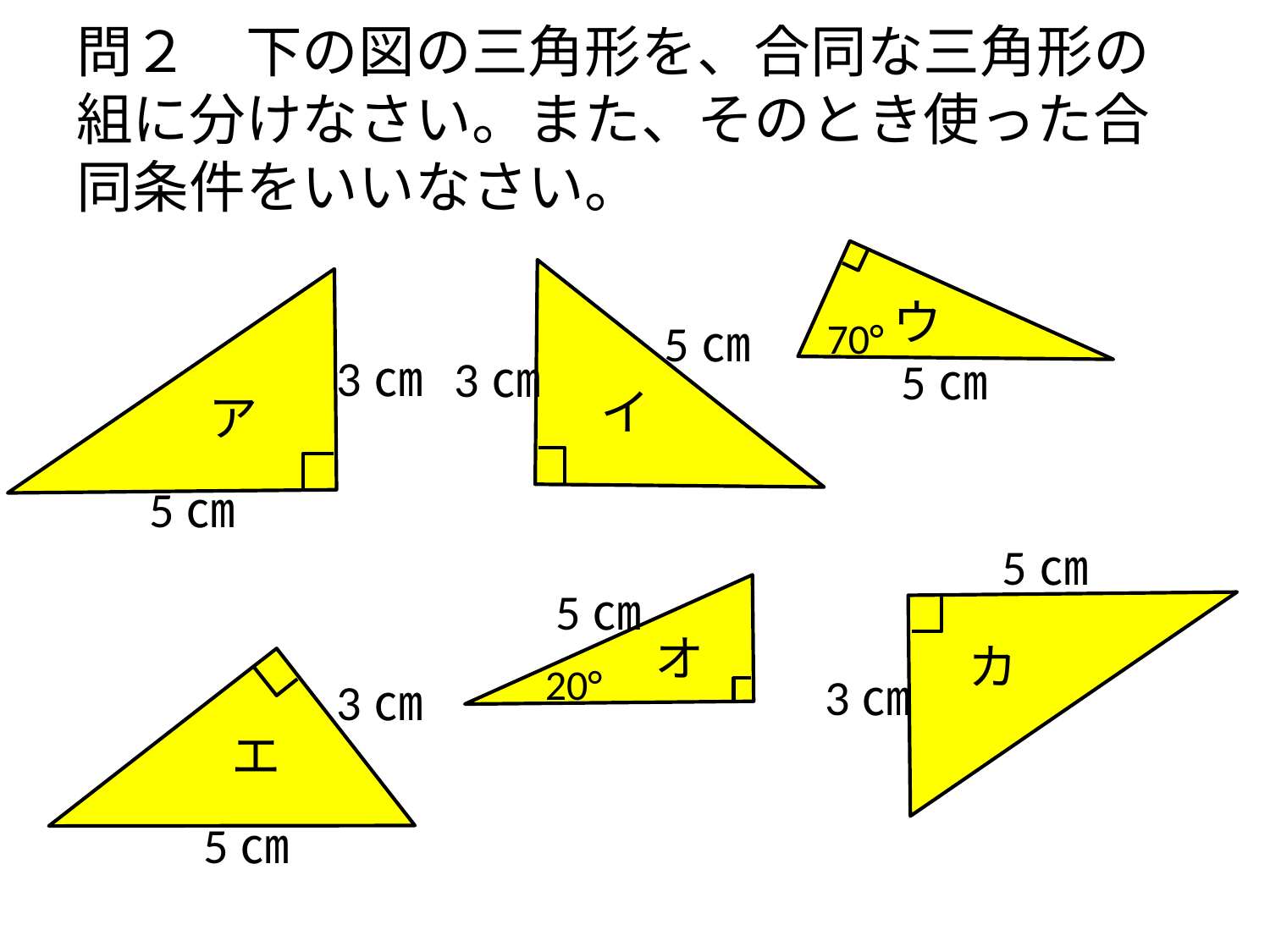

# 問２　下の図の三角形を、合同な三角形の組に分けなさい。また、そのとき使った合同条件をいいなさい。

ウ

5㎝
70°
3㎝
3㎝
5㎝
イ
ア
5㎝
5㎝
5㎝

オ
カ
20°
3㎝
3㎝

エ
5㎝